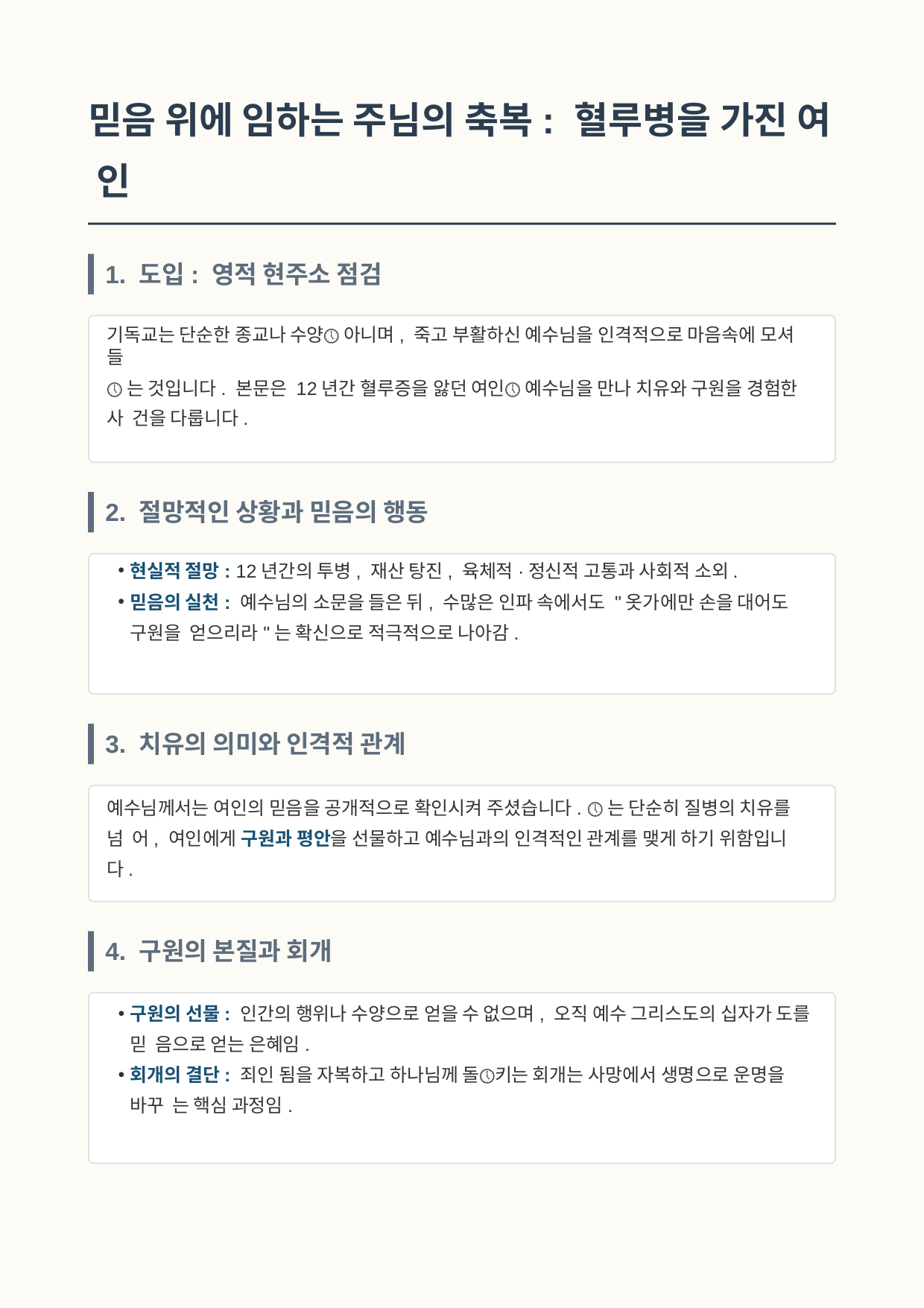

# 믿음 위에 임하는 주님의 축복: 혈루병을 가진 여  인
1. 도입: 영적 현주소 점검

기독교는 단순한 종교나 수양🕔 아니며, 죽고 부활하신 예수님을 인격적으로 마음속에 모셔 들
🕔는 것입니다. 본문은 12년간 혈루증을 앓던 여인🕔 예수님을 만나 치유와 구원을 경험한 사  건을 다룹니다.
2. 절망적인 상황과 믿음의 행동

현실적 절망: 12년간의 투병, 재산 탕진, 육체적·정신적 고통과 사회적 소외.
믿음의 실천: 예수님의 소문을 들은 뒤, 수많은 인파 속에서도 "옷가에만 손을 대어도 구원을  얻으리라"는 확신으로 적극적으로 나아감.
3. 치유의 의미와 인격적 관계

예수님께서는 여인의 믿음을 공개적으로 확인시켜 주셨습니다. 🕔는 단순히 질병의 치유를 넘  어, 여인에게 구원과 평안을 선물하고 예수님과의 인격적인 관계를 맺게 하기 위함입니다.
4. 구원의 본질과 회개

구원의 선물: 인간의 행위나 수양으로 얻을 수 없으며, 오직 예수 그리스도의 십자가 도를 믿  음으로 얻는 은혜임.
회개의 결단: 죄인 됨을 자복하고 하나님께 돌🕔키는 회개는 사망에서 생명으로 운명을 바꾸  는 핵심 과정임.